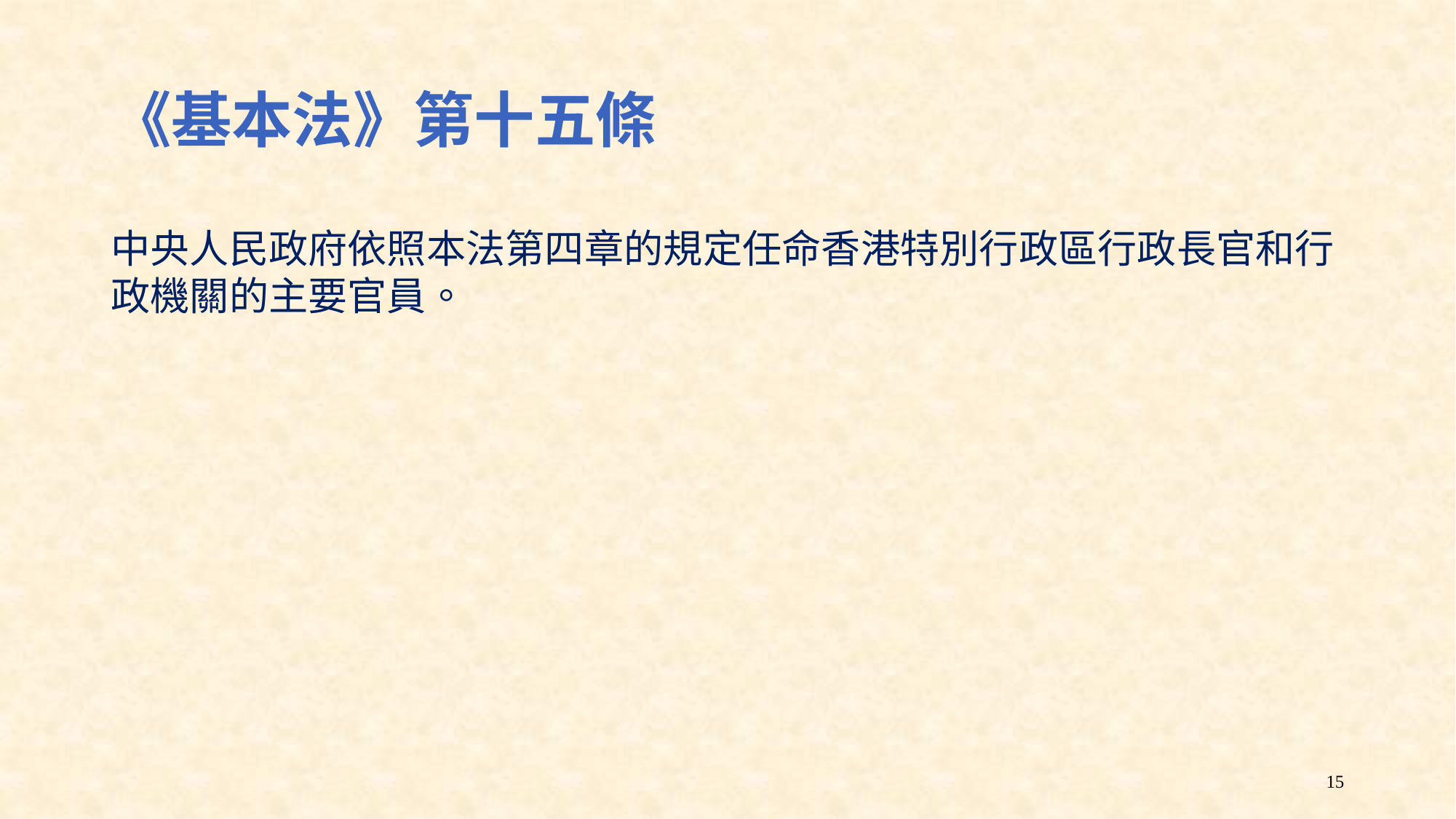

# 《基本法》第十五條
中央人民政府依照本法第四章的規定任命香港特別行政區行政長官和行政機關的主要官員。

15